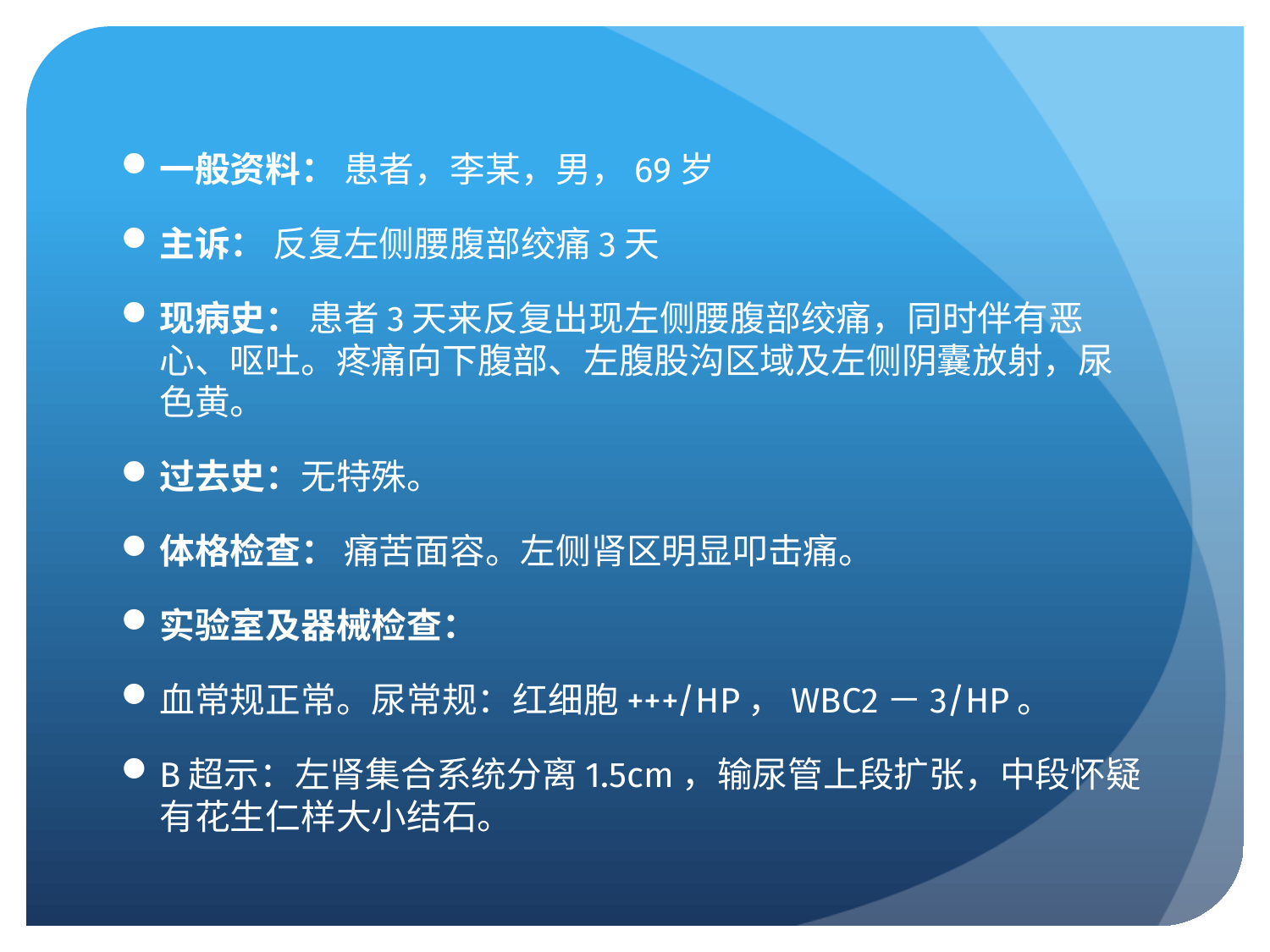

一般资料： 患者，李某，男，69岁
主诉： 反复左侧腰腹部绞痛3天
现病史： 患者3天来反复出现左侧腰腹部绞痛，同时伴有恶心、呕吐。疼痛向下腹部、左腹股沟区域及左侧阴囊放射，尿色黄。
过去史：无特殊。
体格检查： 痛苦面容。左侧肾区明显叩击痛。
实验室及器械检查：
血常规正常。尿常规：红细胞+++/HP，WBC2－3/HP。
B超示：左肾集合系统分离1.5cm，输尿管上段扩张，中段怀疑有花生仁样大小结石。